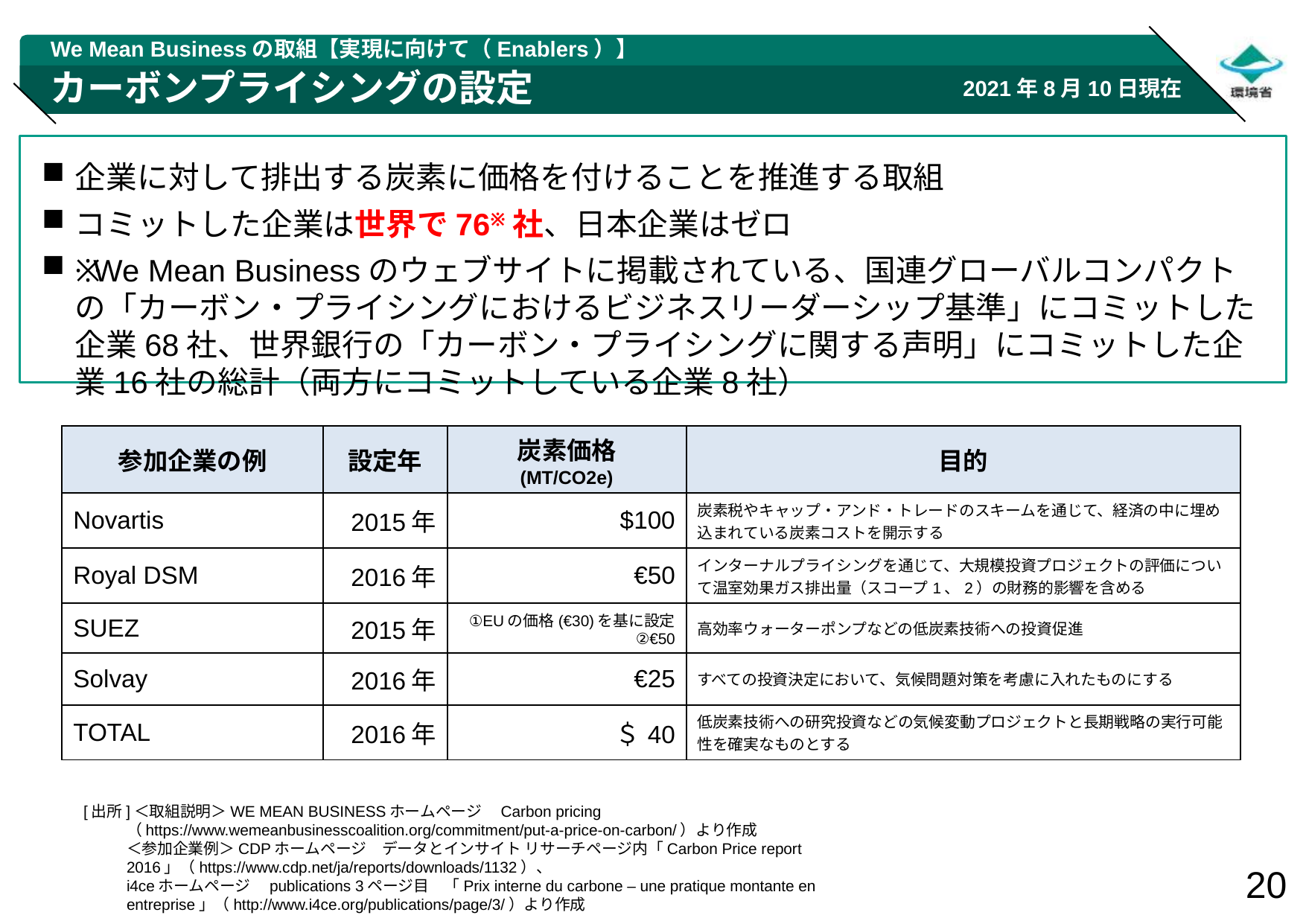

We Mean Businessの取組【実現に向けて（Enablers）】
# カーボンプライシングの設定
2021年8月10日現在
企業に対して排出する炭素に価格を付けることを推進する取組
コミットした企業は世界で76※社、日本企業はゼロ
※We Mean Businessのウェブサイトに掲載されている、国連グローバルコンパクトの「カーボン・プライシングにおけるビジネスリーダーシップ基準」にコミットした企業68社、世界銀行の「カーボン・プライシングに関する声明」にコミットした企業16社の総計（両方にコミットしている企業8社）
| 参加企業の例 | 設定年 | 炭素価格 (MT/CO2e) | 目的 |
| --- | --- | --- | --- |
| Novartis | 2015年 | $100 | 炭素税やキャップ・アンド・トレードのスキームを通じて、経済の中に埋め込まれている炭素コストを開示する |
| Royal DSM | 2016年 | €50 | インターナルプライシングを通じて、大規模投資プロジェクトの評価について温室効果ガス排出量（スコープ1、2）の財務的影響を含める |
| SUEZ | 2015年 | ①EUの価格(€30)を基に設定 ②€50 | 高効率ウォーターポンプなどの低炭素技術への投資促進 |
| Solvay | 2016年 | €25 | すべての投資決定において、気候問題対策を考慮に入れたものにする |
| TOTAL | 2016年 | ＄40 | 低炭素技術への研究投資などの気候変動プロジェクトと長期戦略の実行可能性を確実なものとする |
[出所]＜取組説明＞WE MEAN BUSINESSホームページ　Carbon pricing
（https://www.wemeanbusinesscoalition.org/commitment/put-a-price-on-carbon/）より作成
＜参加企業例＞CDPホームページ　データとインサイト リサーチページ内「Carbon Price report 2016」（https://www.cdp.net/ja/reports/downloads/1132）、
i4ceホームページ　publications 3ページ目　「Prix interne du carbone – une pratique montante en entreprise」（http://www.i4ce.org/publications/page/3/）より作成